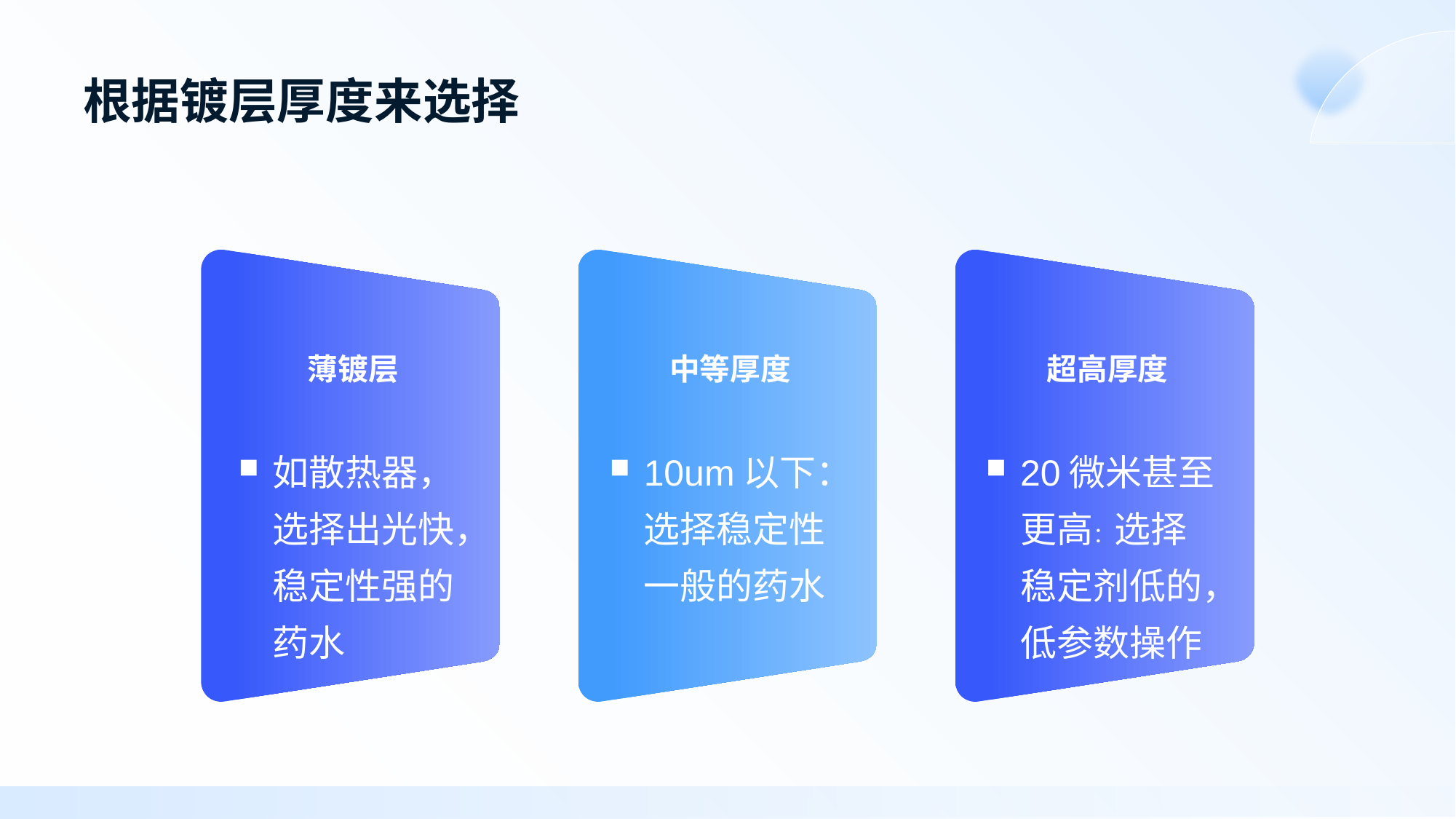

# 根据镀层厚度来选择

薄镀层
中等厚度
超高厚度
如散热器，选择出光快，稳定性强的药水
10um以下：选择稳定性一般的药水
20微米甚至更高：选择稳定剂低的，低参数操作